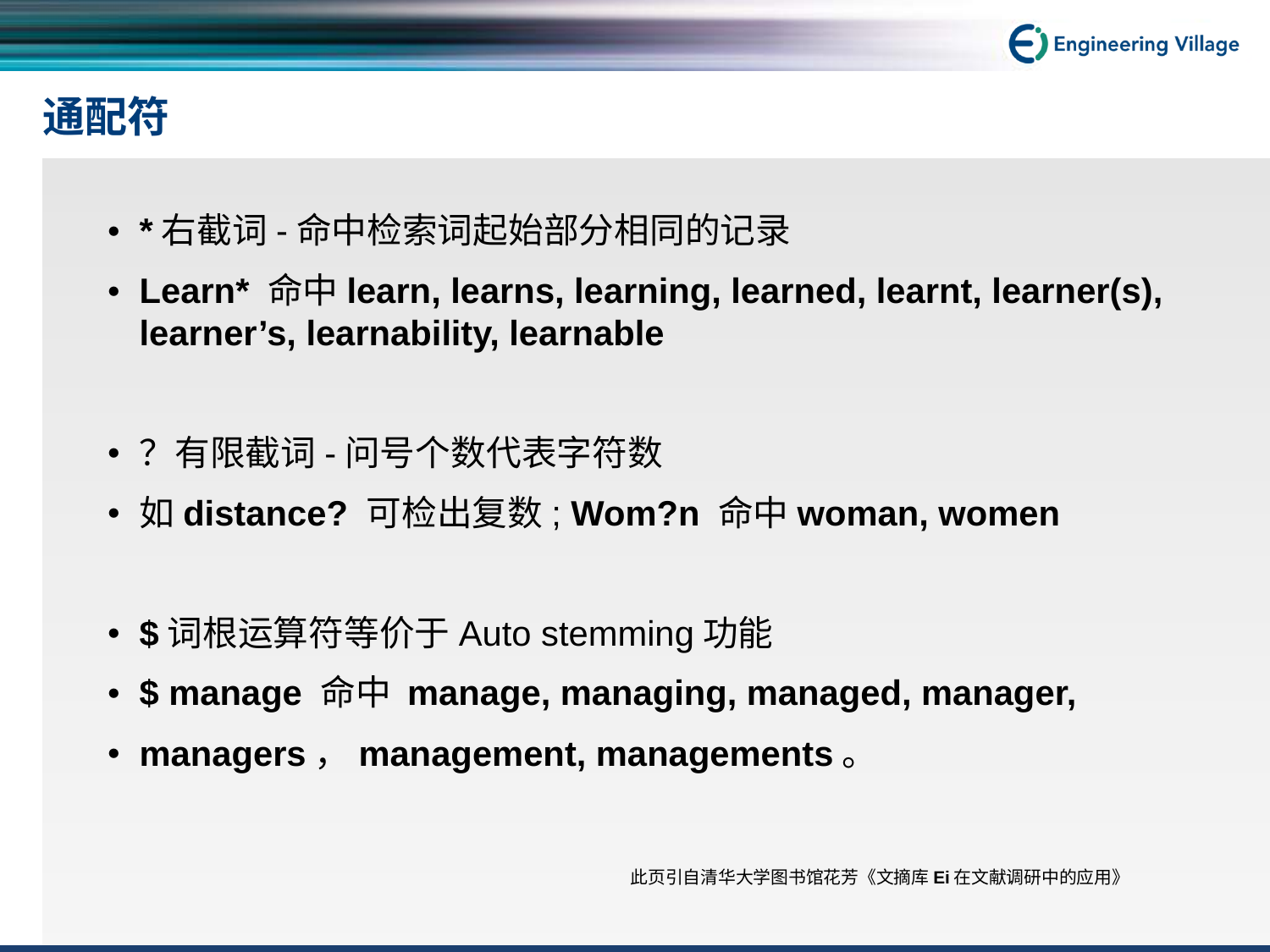

# 通配符
*右截词-命中检索词起始部分相同的记录
Learn* 命中learn, learns, learning, learned, learnt, learner(s), learner’s, learnability, learnable

？有限截词-问号个数代表字符数
如distance? 可检出复数; Wom?n 命中woman, women

$词根运算符等价于Auto stemming功能
$ manage 命中 manage, managing, managed, manager,
managers，management, managements。
此页引自清华大学图书馆花芳《文摘库Ei在文献调研中的应用》